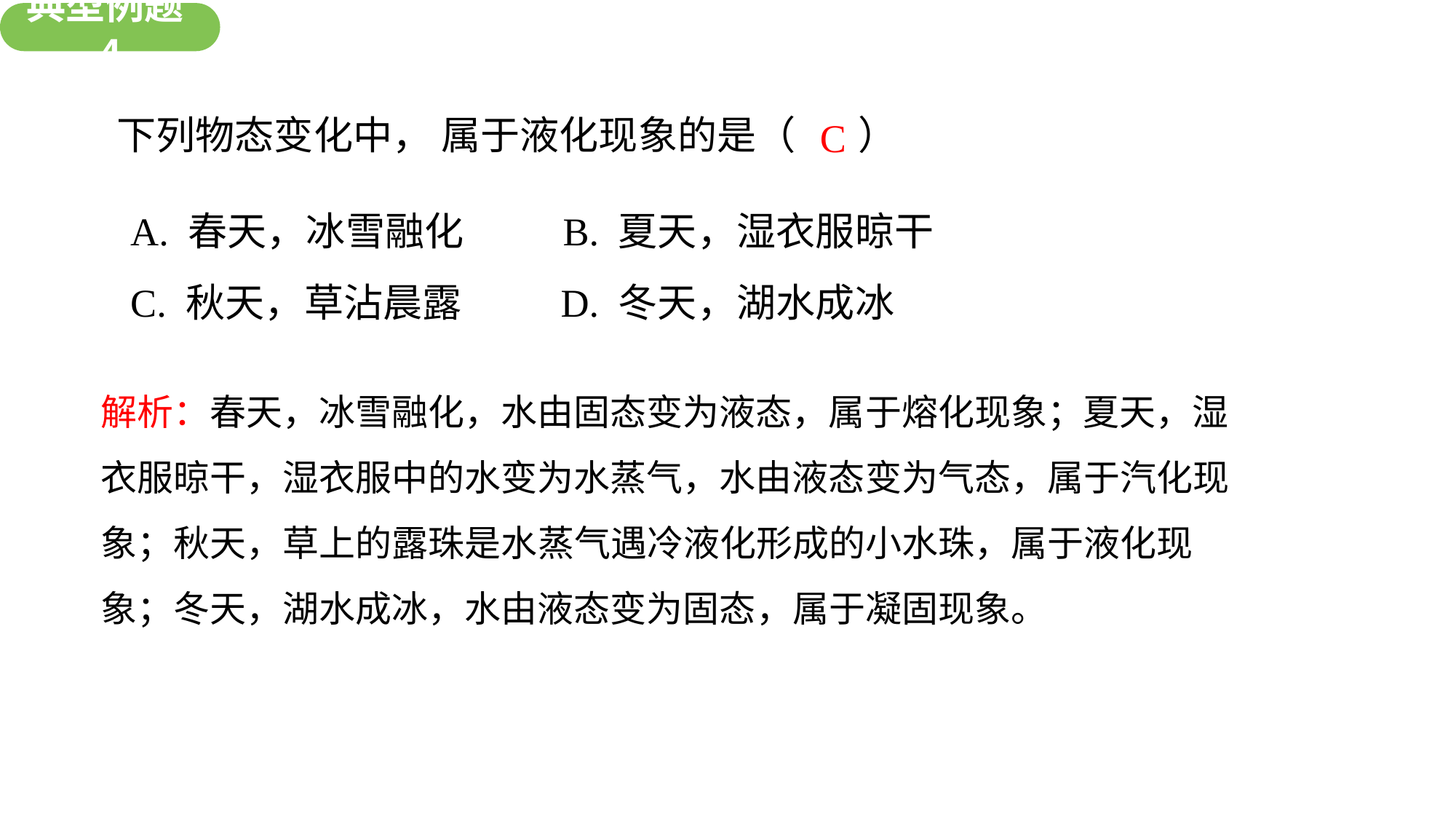

典型例题4
下列物态变化中， 属于液化现象的是（       ）
C
A. 春天，冰雪融化          B. 夏天，湿衣服晾干
C. 秋天，草沾晨露          D. 冬天，湖水成冰
解析：春天，冰雪融化，水由固态变为液态，属于熔化现象；夏天，湿衣服晾干，湿衣服中的水变为水蒸气，水由液态变为气态，属于汽化现象；秋天，草上的露珠是水蒸气遇冷液化形成的小水珠，属于液化现象；冬天，湖水成冰，水由液态变为固态，属于凝固现象。